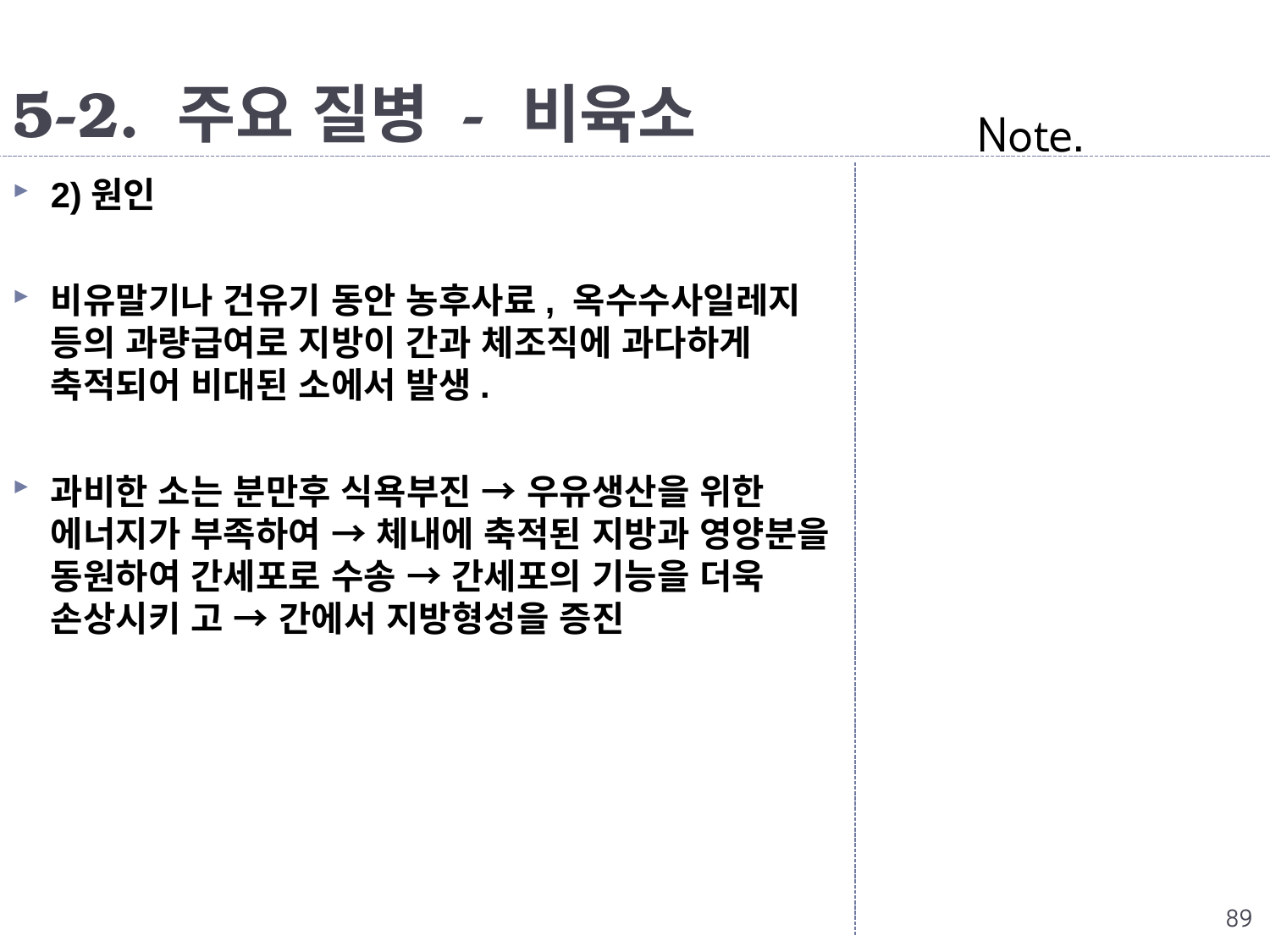

# 5-2. 주요 질병 - 비육소
Note.

2)원인

비유말기나 건유기 동안 농후사료, 옥수수사일레지 등의 과량급여로 지방이 간과 체조직에 과다하게 축적되어 비대된 소에서 발생.

과비한 소는 분만후 식욕부진 → 우유생산을 위한 에너지가 부족하여 → 체내에 축적된 지방과 영양분을 동원하여 간세포로 수송 → 간세포의 기능을 더욱 손상시키 고 → 간에서 지방형성을 증진
89